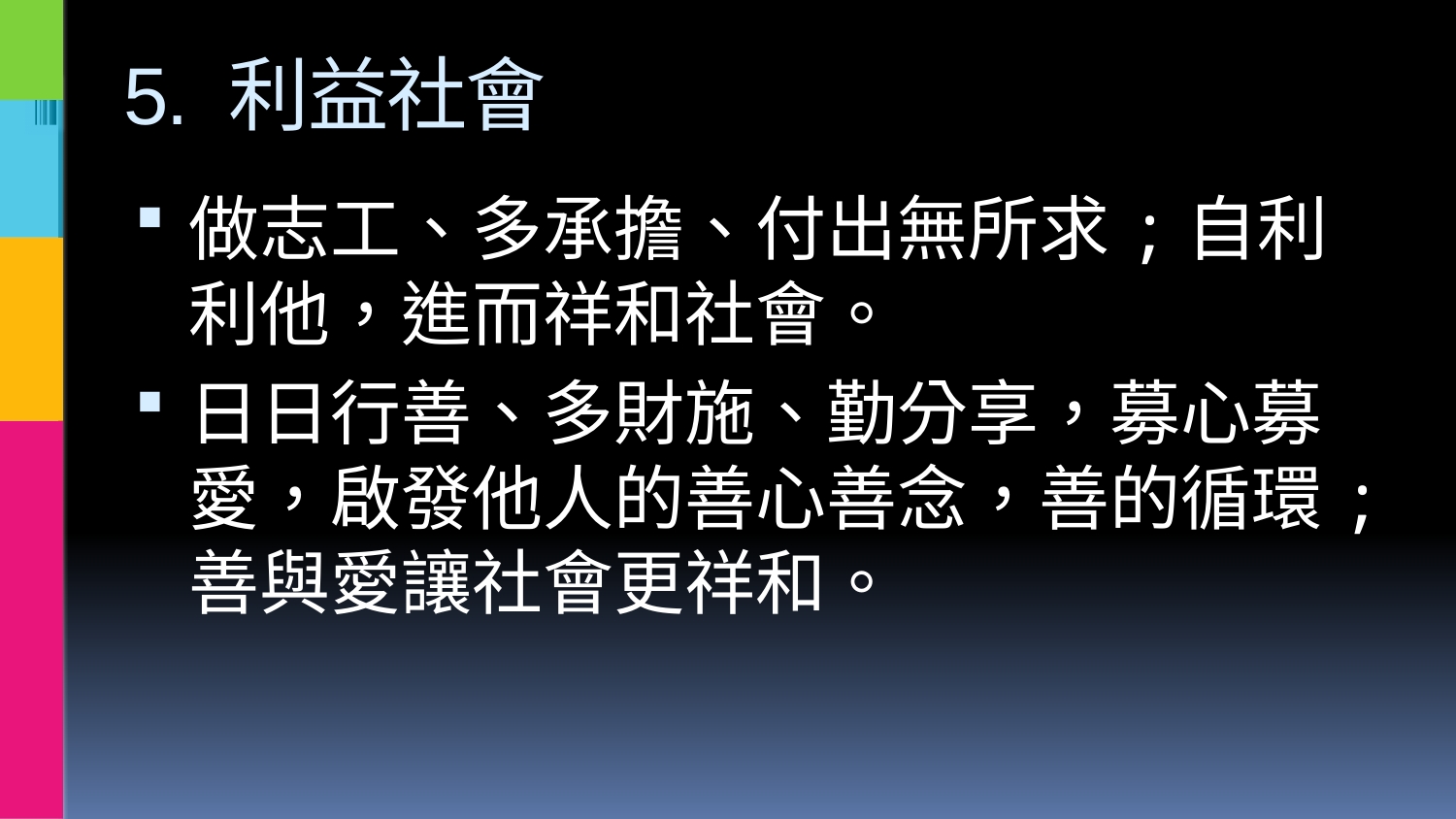

# 5. 利益社會
做志工、多承擔、付出無所求;自利利他，進而祥和社會。
日日行善、多財施、勤分享，募心募愛，啟發他人的善心善念，善的循環;善與愛讓社會更祥和。